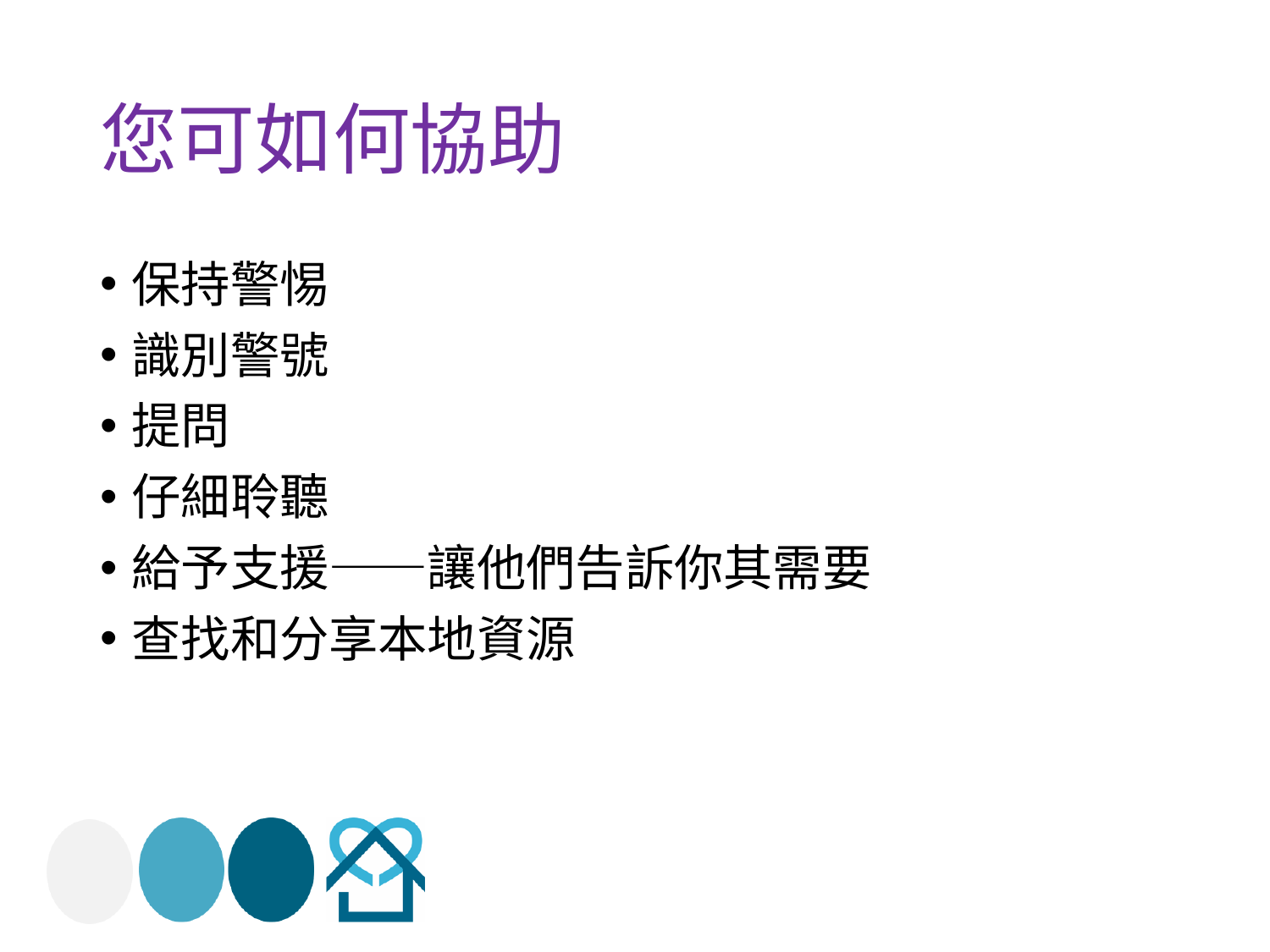

# 您可如何協助
保持警惕
識別警號
提問
仔細聆聽
給予支援——讓他們告訴你其需要
查找和分享本地資源